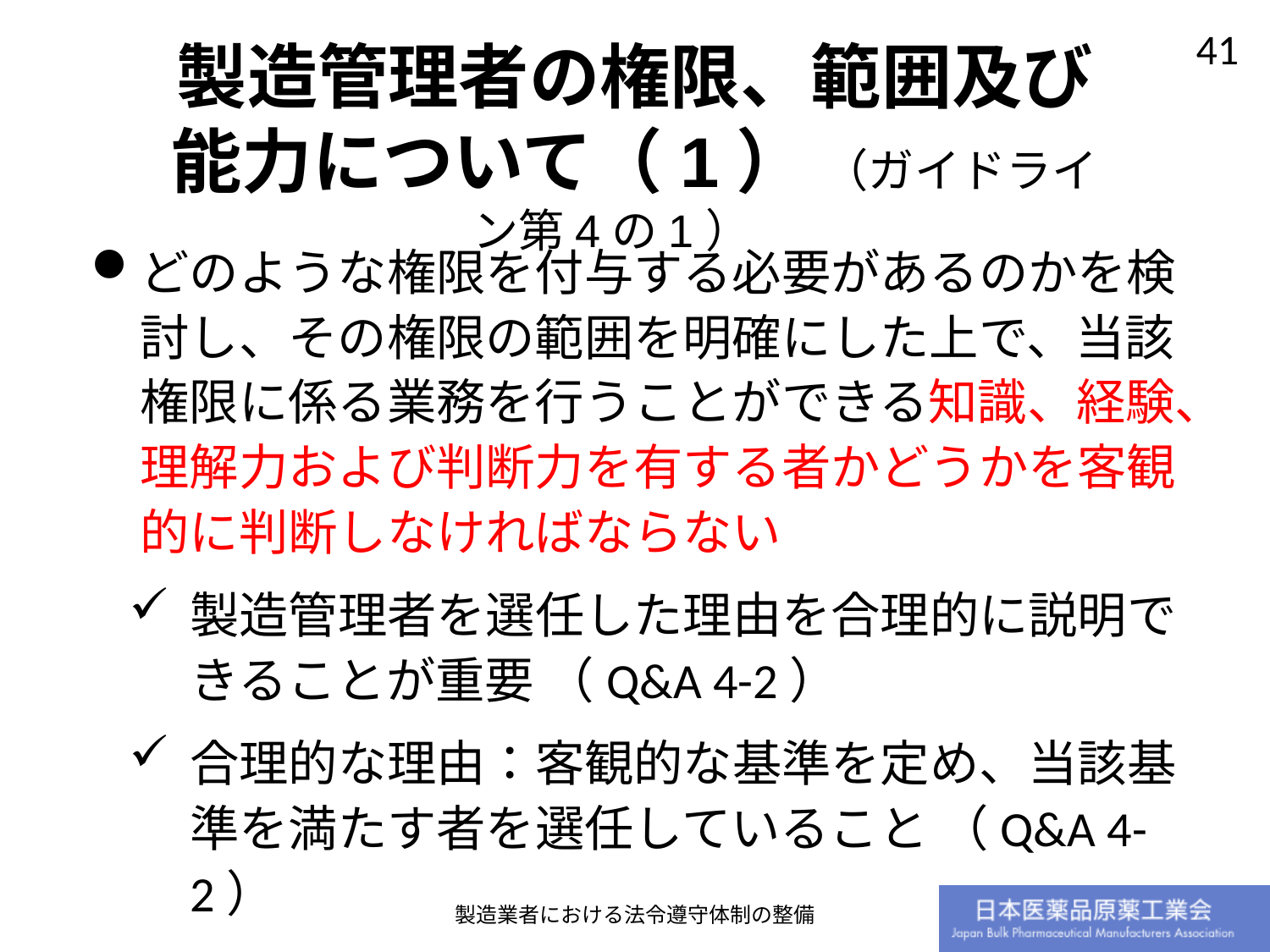

製造管理者の権限、範囲及び能力について（1） （ガイドライン第4の1）
どのような権限を付与する必要があるのかを検討し、その権限の範囲を明確にした上で、当該権限に係る業務を行うことができる知識、経験、理解力および判断力を有する者かどうかを客観的に判断しなければならない
製造管理者を選任した理由を合理的に説明できることが重要 （Q&A 4-2）
合理的な理由：客観的な基準を定め、当該基準を満たす者を選任していること （Q&A 4-2）
製造業者における法令遵守体制の整備